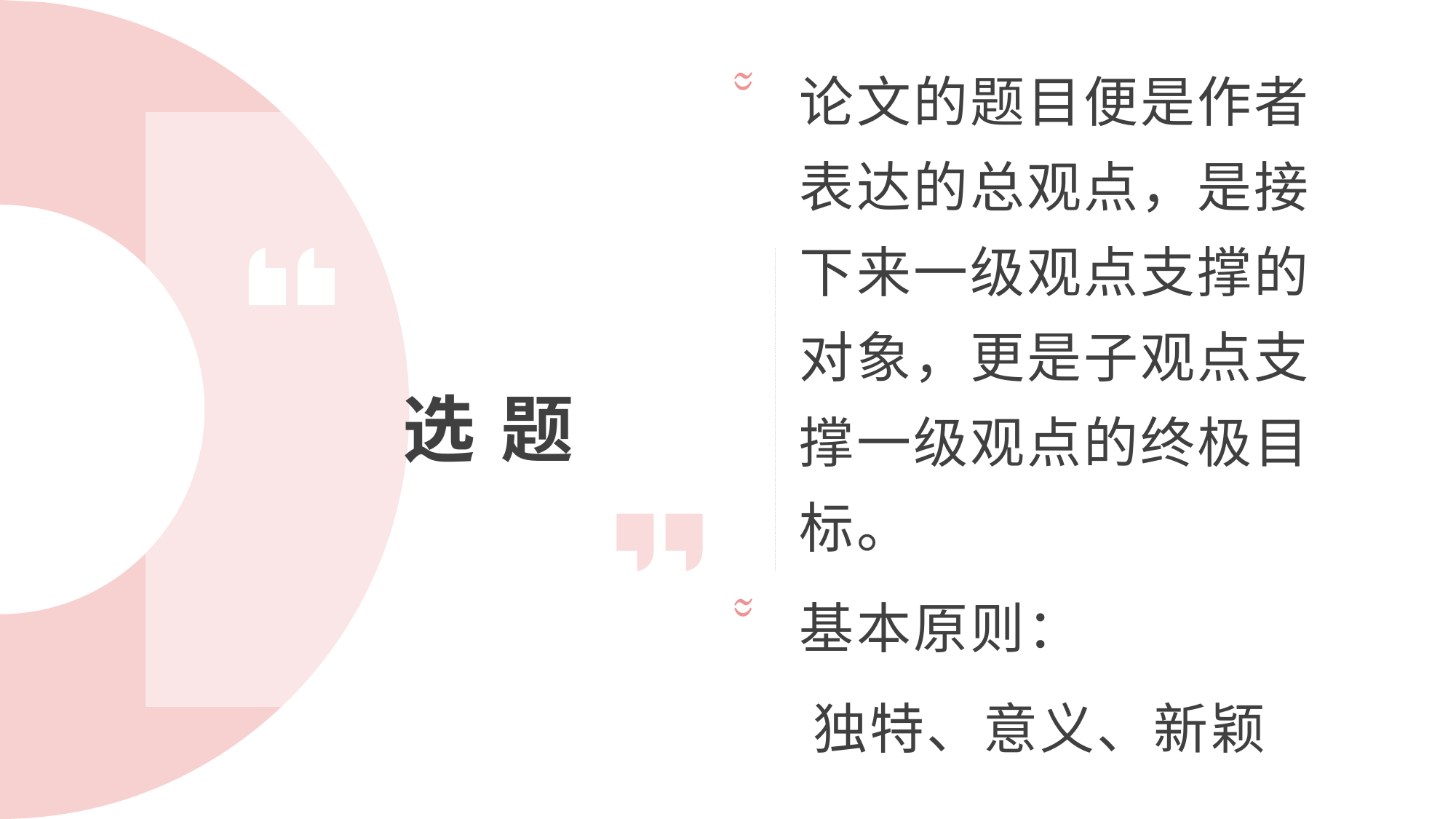

论文的题目便是作者表达的总观点，是接下来一级观点支撑的对象，更是子观点支撑一级观点的终极目标。
基本原则：
   独特、意义、新颖

      选 题